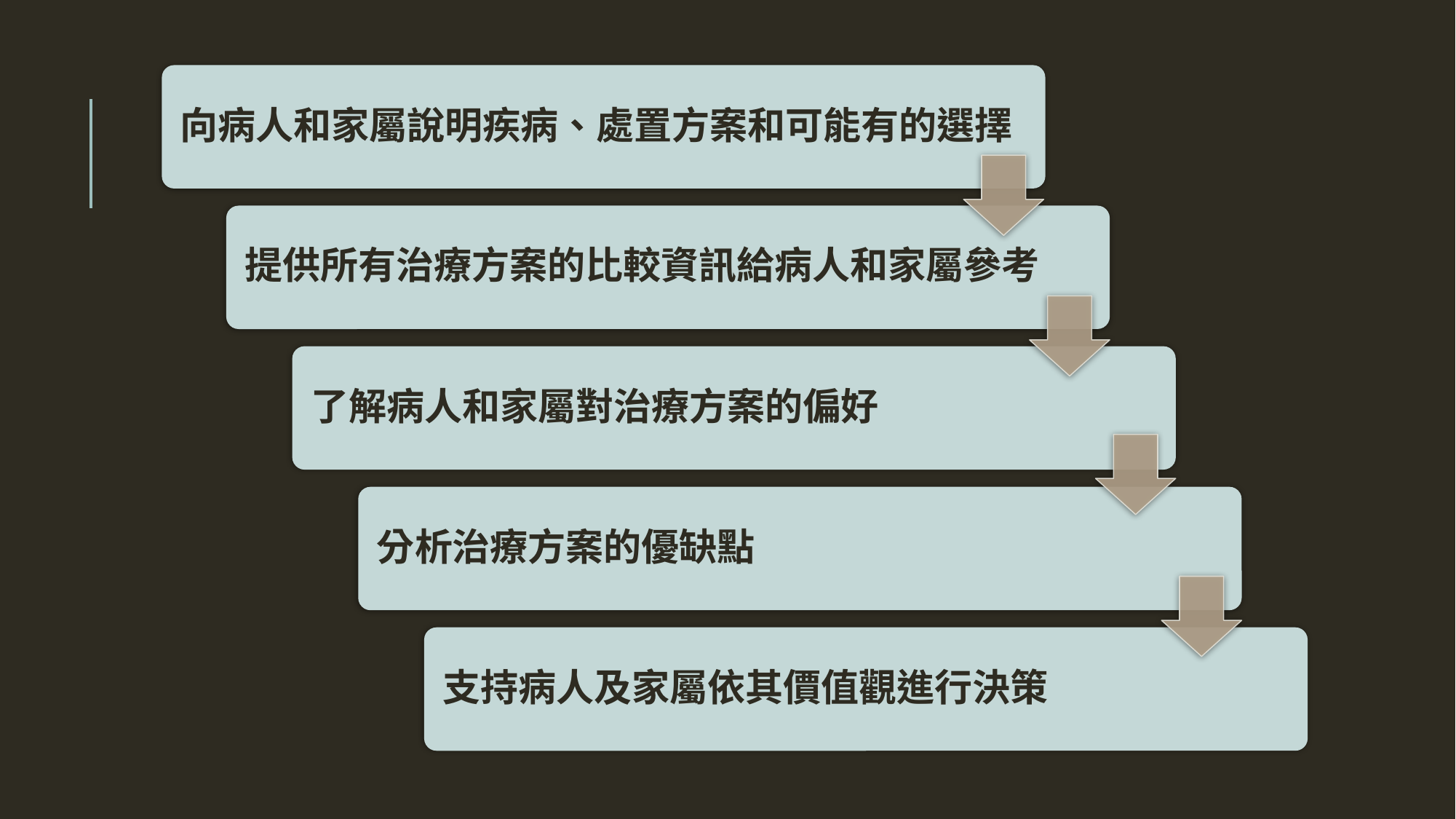

向病人和家屬說明疾病、處置方案和可能有的選擇
提供所有治療方案的比較資訊給病人和家屬參考
了解病人和家屬對治療方案的偏好
分析治療方案的優缺點
支持病人及家屬依其價值觀進行決策